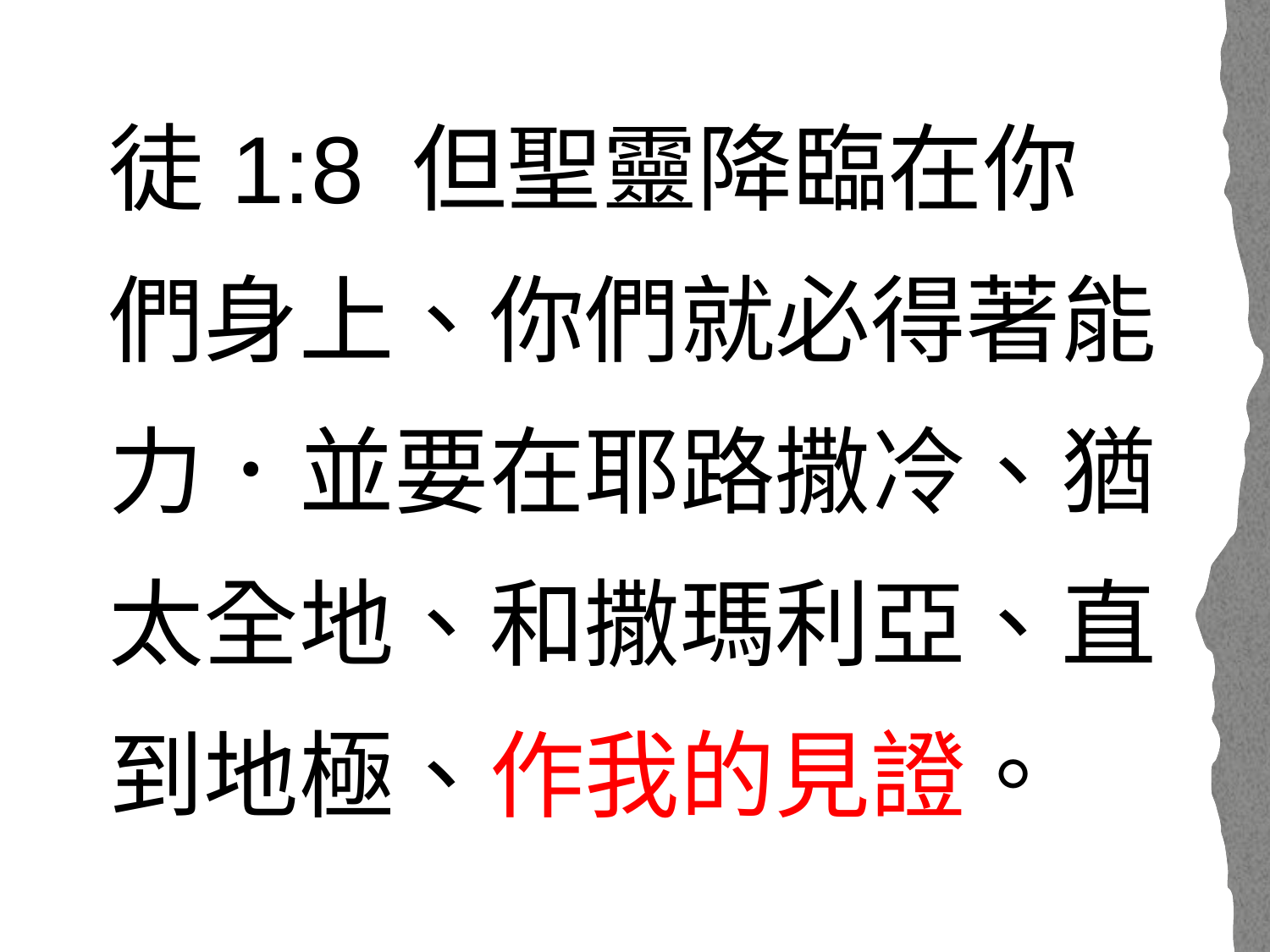

徒1:8 但聖靈降臨在你們身上、你們就必得著能力．並要在耶路撒冷、猶太全地、和撒瑪利亞、直到地極、作我的見證。